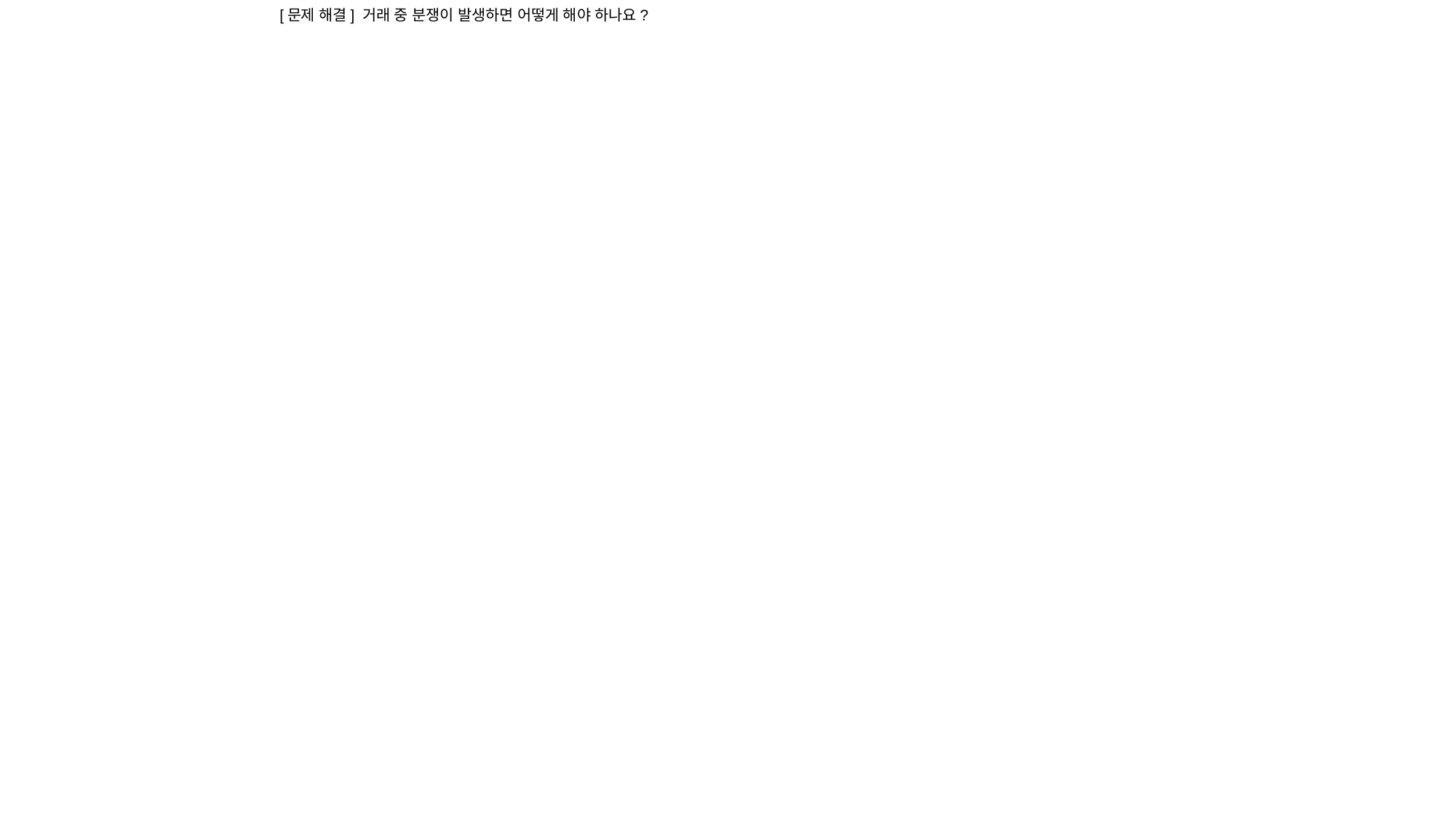

[문제 해결] 거래 중 분쟁이 발생하면 어떻게 해야 하나요?